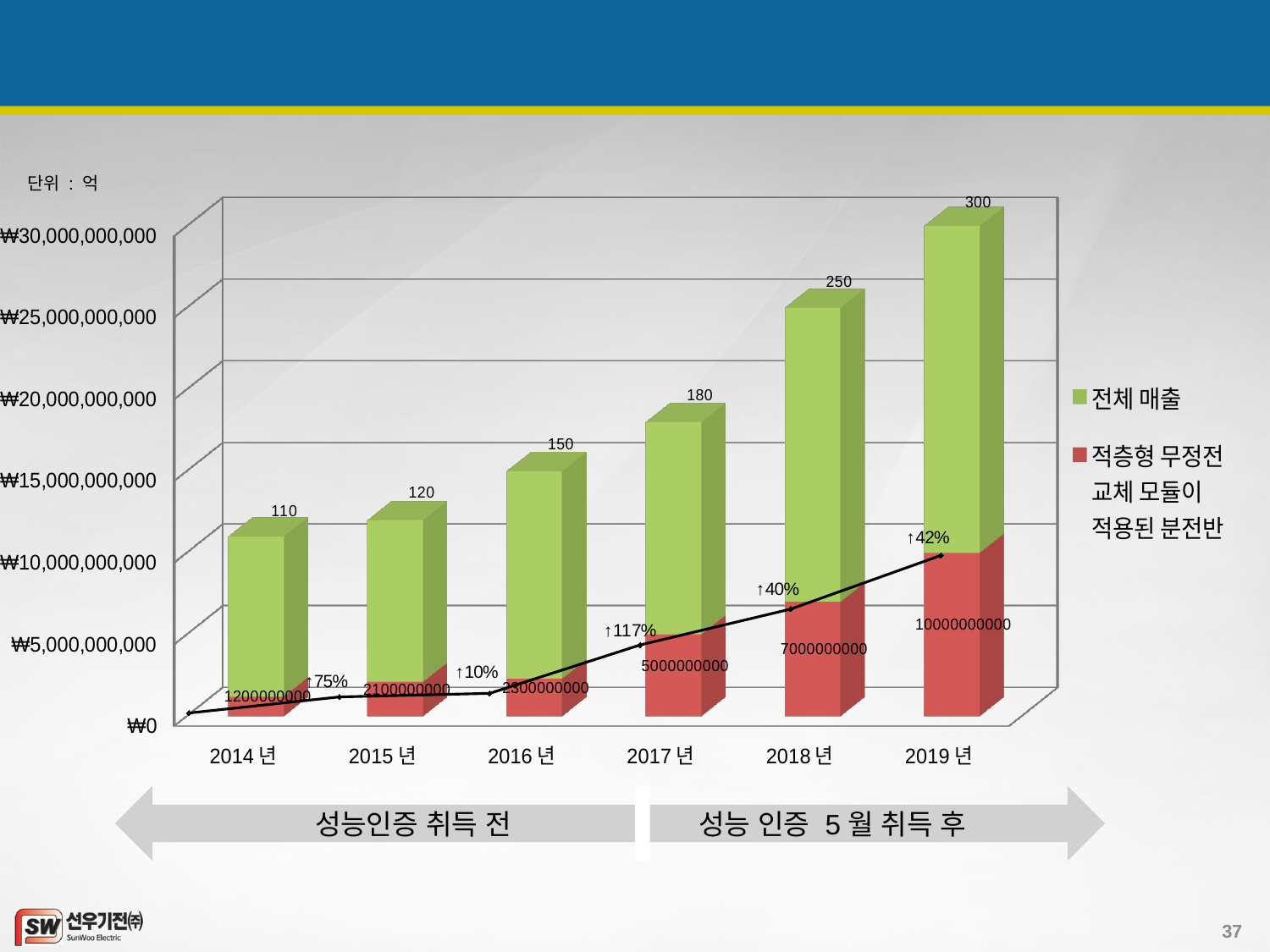

# 6. 예상 매출

[unsupported chart]

단위 : 억

### Chart

| Category | 계열 1 | 열1 | 열2 |
|---|---|---|---|
| 2014 | 12.0 | None | None |
| 2015 | 21.0 | None | None |
| 2016 | 23.0 | None | None |
| 2017 | 50.0 | None | None |
| 2018 | 70.0 | None | None |
| 2019 | 100.0 | None | None |
       성능인증 취득 전                        성능 인증 5월 취득 후

37